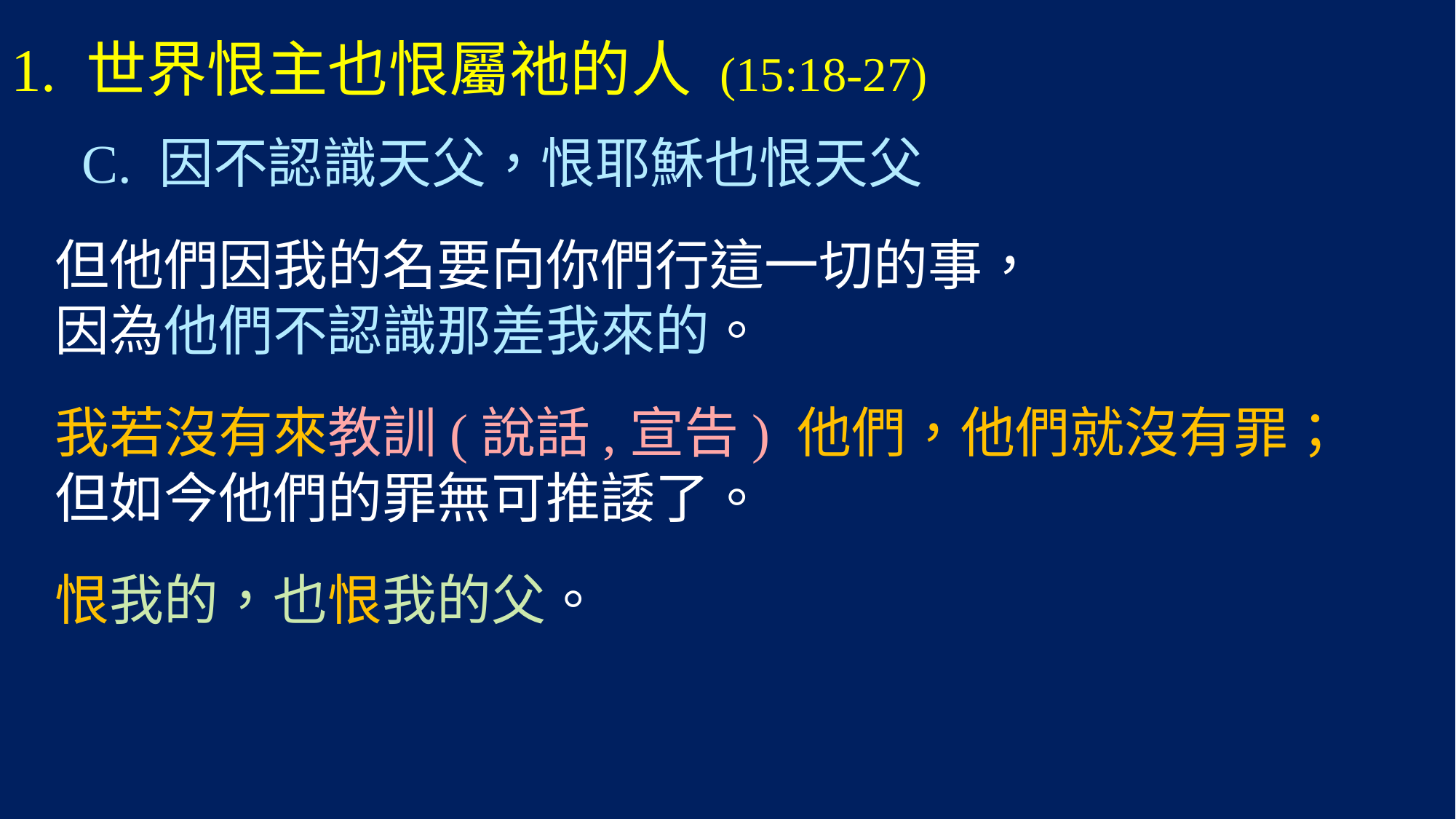

# 1. 世界恨主也恨屬祂的人 (15:18-27)
  C. 因不認識天父，恨耶穌也恨天父

但他們因我的名要向你們行這一切的事，
因為他們不認識那差我來的。

我若沒有來教訓(說話,宣告) 他們，他們就沒有罪；
但如今他們的罪無可推諉了。

恨我的，也恨我的父。